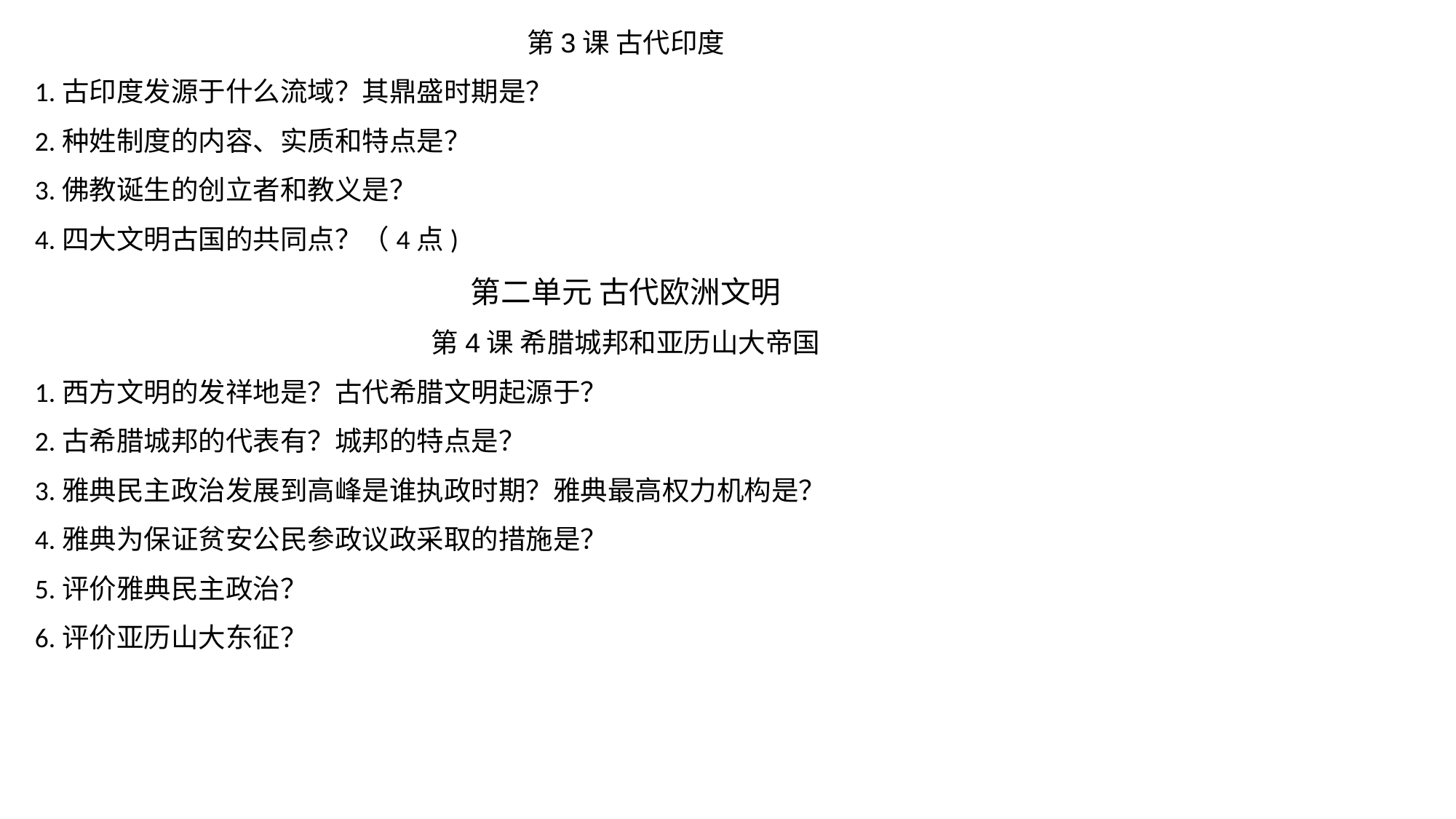

第3课 古代印度
1.古印度发源于什么流域？其鼎盛时期是？
2.种姓制度的内容、实质和特点是？
3.佛教诞生的创立者和教义是？
4.四大文明古国的共同点？（4点)
第二单元 古代欧洲文明
第4课 希腊城邦和亚历山大帝国
1.西方文明的发祥地是？古代希腊文明起源于？
2.古希腊城邦的代表有？城邦的特点是？
3.雅典民主政治发展到高峰是谁执政时期？雅典最高权力机构是？
4.雅典为保证贫安公民参政议政采取的措施是？
5.评价雅典民主政治？
6.评价亚历山大东征？